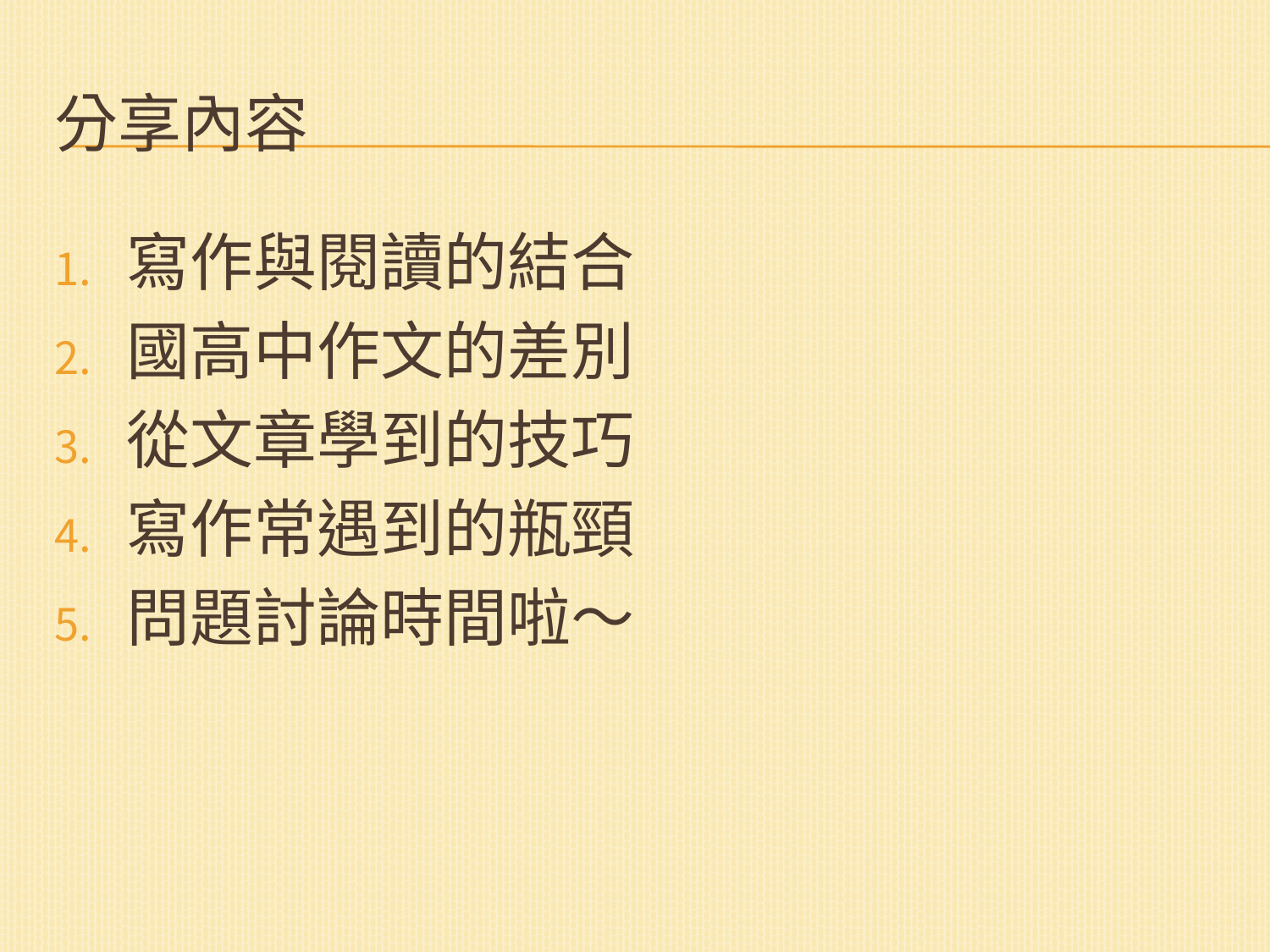

# 分享內容
寫作與閱讀的結合
國高中作文的差別
從文章學到的技巧
寫作常遇到的瓶頸
問題討論時間啦～